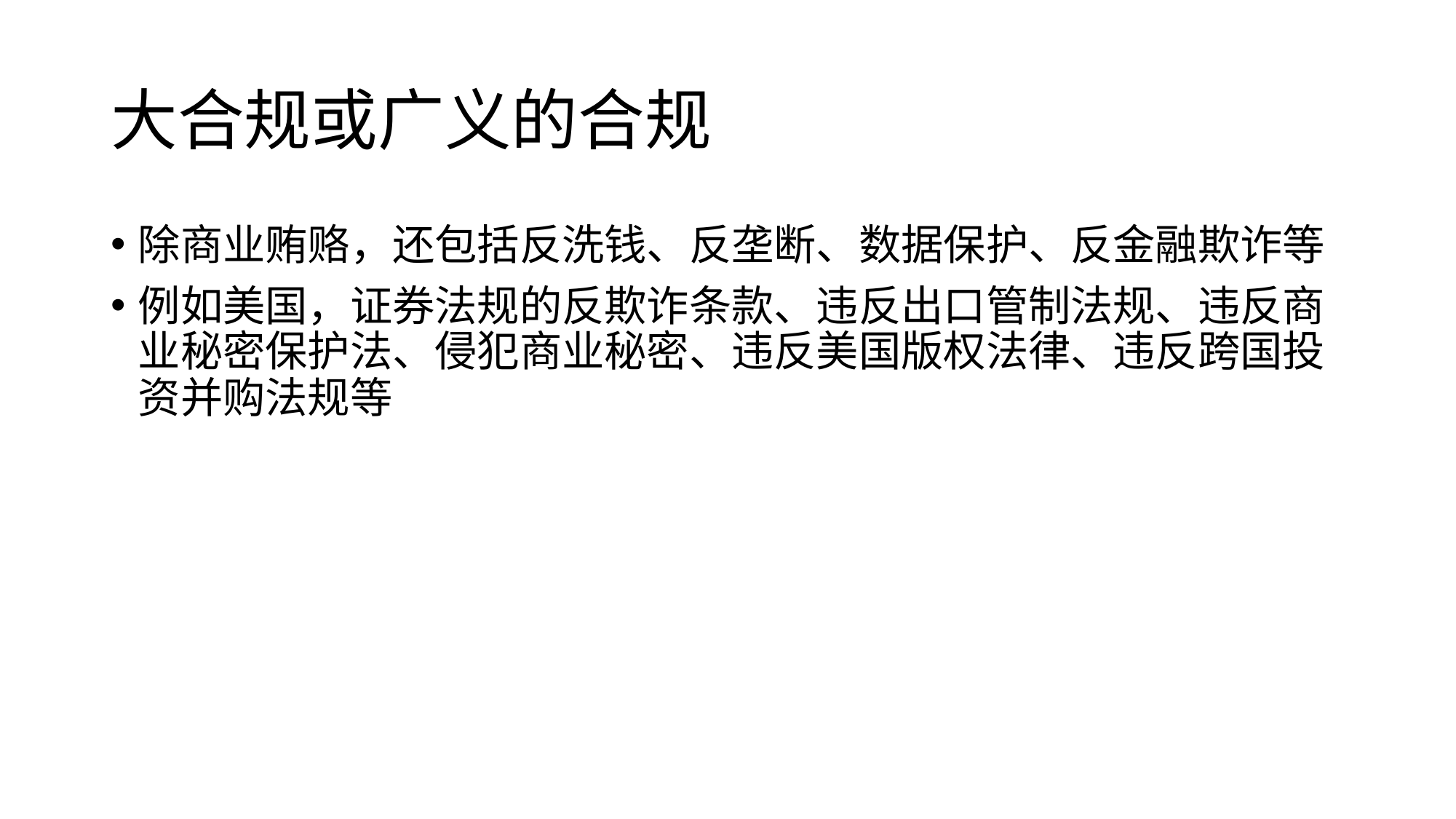

# 大合规或广义的合规
除商业贿赂，还包括反洗钱、反垄断、数据保护、反金融欺诈等
例如美国，证券法规的反欺诈条款、违反出口管制法规、违反商业秘密保护法、侵犯商业秘密、违反美国版权法律、违反跨国投资并购法规等